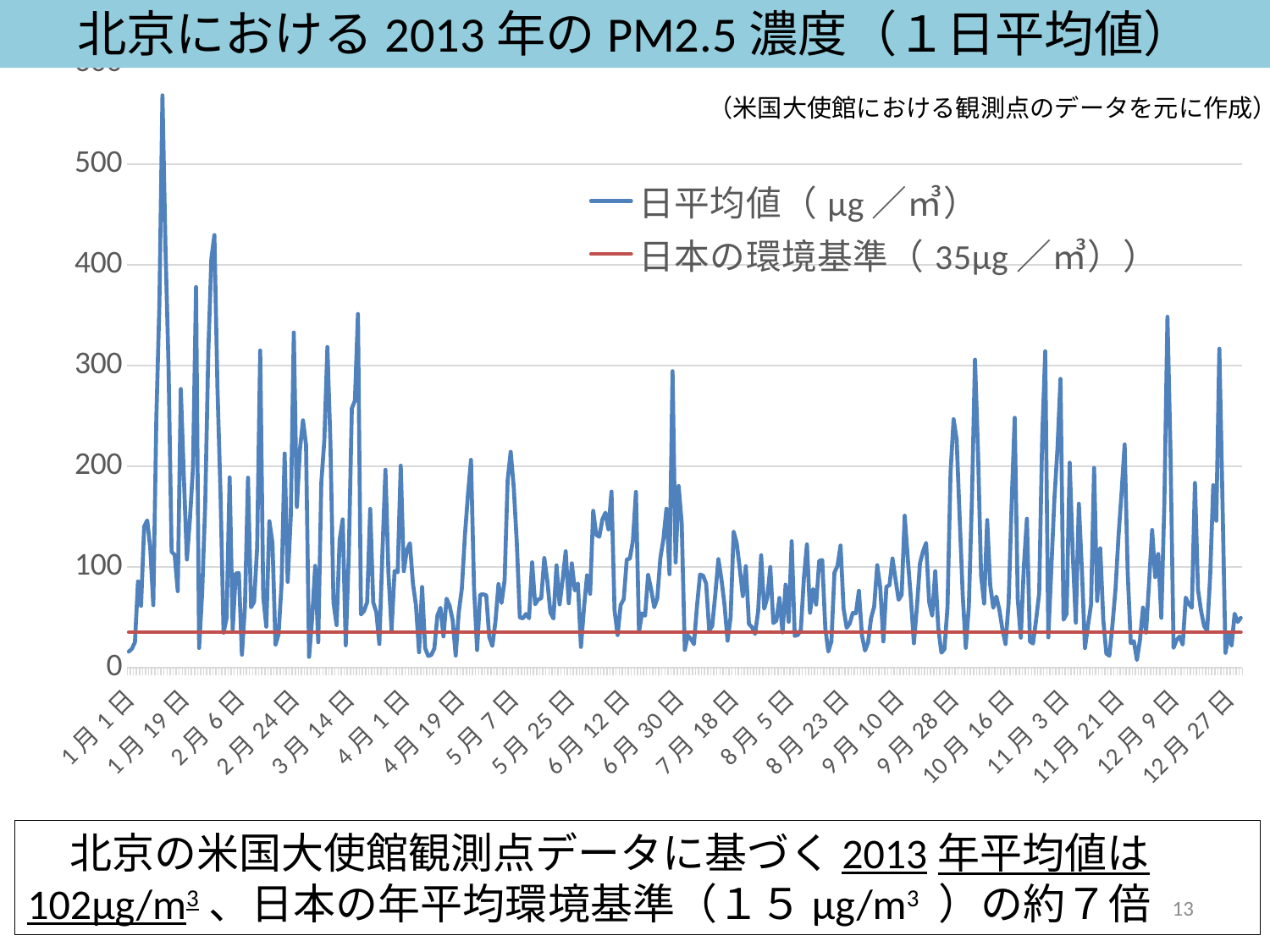

北京における2013年のPM2.5濃度（１日平均値）

### Chart

| Category | 日平均値（μg／㎥） | 日本の環境基準（35μg／㎥）） |
|---|---|---|
| 42005 | 15.8 | 35.0 |
| 42006 | 18.6 | 35.0 |
| 42007 | 25.1 | 35.0 |
| 42008 | 85.5 | 35.0 |
| 42009 | 61.2 | 35.0 |
| 42010 | 140.0 | 35.0 |
| 42011 | 146.2 | 35.0 |
| 42012 | 118.8 | 35.0 |
| 42013 | 61.9 | 35.0 |
| 42014 | 248.3 | 35.0 |
| 42015 | 361.3 | 35.0 |
| 42016 | 568.6 | 35.0 |
| 42017 | 416.3 | 35.0 |
| 42018 | 299.5 | 35.0 |
| 42019 | 115.0 | 35.0 |
| 42020 | 112.0 | 35.0 |
| 42021 | 75.8 | 35.0 |
| 42022 | 276.8 | 35.0 |
| 42023 | 189.4 | 35.0 |
| 42024 | 107.3 | 35.0 |
| 42025 | 147.8 | 35.0 |
| 42026 | 198.9 | 35.0 |
| 42027 | 378.1 | 35.0 |
| 42028 | 19.4 | 35.0 |
| 42029 | 74.0 | 35.0 |
| 42030 | 161.4 | 35.0 |
| 42031 | 313.0 | 35.0 |
| 42032 | 406.4 | 35.0 |
| 42033 | 429.8 | 35.0 |
| 42034 | 277.9 | 35.0 |
| 42035 | 173.5 | 35.0 |
| 42036 | 34.6 | 35.0 |
| 42037 | 49.1 | 35.0 |
| 42038 | 188.9 | 35.0 |
| 42039 | 37.5 | 35.0 |
| 42040 | 93.4 | 35.0 |
| 42041 | 93.8 | 35.0 |
| 42042 | 12.7 | 35.0 |
| 42043 | 60.3 | 35.0 |
| 42044 | 188.6 | 35.0 |
| 42045 | 59.8 | 35.0 |
| 42046 | 65.3 | 35.0 |
| 42047 | 119.1 | 35.0 |
| 42048 | 315.0 | 35.0 |
| 42049 | 70.3 | 35.0 |
| 42050 | 40.5 | 35.0 |
| 42051 | 145.4 | 35.0 |
| 42052 | 124.0 | 35.0 |
| 42053 | 22.4 | 35.0 |
| 42054 | 33.0 | 35.0 |
| 42055 | 83.4 | 35.0 |
| 42056 | 212.7 | 35.0 |
| 42057 | 85.1 | 35.0 |
| 42058 | 149.0 | 35.0 |
| 42059 | 332.9 | 35.0 |
| 42060 | 159.5 | 35.0 |
| 42061 | 216.4 | 35.0 |
| 42062 | 245.7 | 35.0 |
| 42063 | 221.1 | 35.0 |
| 42064 | 10.5 | 35.0 |
| 42065 | 48.8 | 35.0 |
| 42066 | 101.0 | 35.0 |
| 42067 | 25.1 | 35.0 |
| 42068 | 183.4 | 35.0 |
| 42069 | 226.0 | 35.0 |
| 42070 | 318.5 | 35.0 |
| 42071 | 222.2 | 35.0 |
| 42072 | 64.5 | 35.0 |
| 42073 | 42.1 | 35.0 |
| 42074 | 126.6 | 35.0 |
| 42075 | 147.2 | 35.0 |
| 42076 | 22.0 | 35.0 |
| 42077 | 112.8 | 35.0 |
| 42078 | 257.5 | 35.0 |
| 42079 | 265.2 | 35.0 |
| 42080 | 351.3 | 35.0 |
| 42081 | 52.7 | 35.0 |
| 42082 | 56.2 | 35.0 |
| 42083 | 64.9 | 35.0 |
| 42084 | 157.6 | 35.0 |
| 42085 | 64.5 | 35.0 |
| 42086 | 55.2 | 35.0 |
| 42087 | 23.3 | 35.0 |
| 42088 | 113.7 | 35.0 |
| 42089 | 196.5 | 35.0 |
| 42090 | 92.7 | 35.0 |
| 42091 | 37.1 | 35.0 |
| 42092 | 95.9 | 35.0 |
| 42093 | 94.6 | 35.0 |
| 42094 | 200.5 | 35.0 |
| 42095 | 95.7 | 35.0 |
| 42096 | 116.8 | 35.0 |
| 42097 | 123.5 | 35.0 |
| 42098 | 83.3 | 35.0 |
| 42099 | 61.5 | 35.0 |
| 42100 | 15.1 | 35.0 |
| 42101 | 80.0 | 35.0 |
| 42102 | 19.3 | 35.0 |
| 42103 | 11.4 | 35.0 |
| 42104 | 12.5 | 35.0 |
| 42105 | 18.9 | 35.0 |
| 42106 | 51.7 | 35.0 |
| 42107 | 59.3 | 35.0 |
| 42108 | 30.8 | 35.0 |
| 42109 | 68.4 | 35.0 |
| 42110 | 61.3 | 35.0 |
| 42111 | 47.1 | 35.0 |
| 42112 | 11.8 | 35.0 |
| 42113 | 54.6 | 35.0 |
| 42114 | 78.5 | 35.0 |
| 42115 | 130.9 | 35.0 |
| 42116 | 171.6 | 35.0 |
| 42117 | 206.3 | 35.0 |
| 42118 | 78.9 | 35.0 |
| 42119 | 17.3 | 35.0 |
| 42120 | 72.4 | 35.0 |
| 42121 | 72.7 | 35.0 |
| 42122 | 71.7 | 35.0 |
| 42123 | 30.0 | 35.0 |
| 42124 | 21.4 | 35.0 |
| 42125 | 45.7 | 35.0 |
| 42126 | 82.9 | 35.0 |
| 42127 | 64.1 | 35.0 |
| 42128 | 86.6 | 35.0 |
| 42129 | 186.3 | 35.0 |
| 42130 | 214.3 | 35.0 |
| 42131 | 179.0 | 35.0 |
| 42132 | 124.3 | 35.0 |
| 42133 | 49.7 | 35.0 |
| 42134 | 48.8 | 35.0 |
| 42135 | 53.2 | 35.0 |
| 42136 | 48.9 | 35.0 |
| 42137 | 104.5 | 35.0 |
| 42138 | 62.8 | 35.0 |
| 42139 | 67.5 | 35.0 |
| 42140 | 68.8 | 35.0 |
| 42141 | 108.8 | 35.0 |
| 42142 | 85.9 | 35.0 |
| 42143 | 54.5 | 35.0 |
| 42144 | 48.6 | 35.0 |
| 42145 | 101.5 | 35.0 |
| 42146 | 62.7 | 35.0 |
| 42147 | 87.1 | 35.0 |
| 42148 | 115.5 | 35.0 |
| 42149 | 63.8 | 35.0 |
| 42150 | 103.5 | 35.0 |
| 42151 | 76.5 | 35.0 |
| 42152 | 83.4 | 35.0 |
| 42153 | 20.4 | 35.0 |
| 42154 | 59.4 | 35.0 |
| 42155 | 91.6 | 35.0 |
| 42156 | 73.2 | 35.0 |
| 42157 | 155.7 | 35.0 |
| 42158 | 131.8 | 35.0 |
| 42159 | 129.9 | 35.0 |
| 42160 | 147.0 | 35.0 |
| 42161 | 153.8 | 35.0 |
| 42162 | 137.2 | 35.0 |
| 42163 | 174.8 | 35.0 |
| 42164 | 56.8 | 35.0 |
| 42165 | 32.2 | 35.0 |
| 42166 | 62.0 | 35.0 |
| 42167 | 68.0 | 35.0 |
| 42168 | 107.4 | 35.0 |
| 42169 | 108.2 | 35.0 |
| 42170 | 125.7 | 35.0 |
| 42171 | 174.5 | 35.0 |
| 42172 | 35.8 | 35.0 |
| 42173 | 53.7 | 35.0 |
| 42174 | 51.5 | 35.0 |
| 42175 | 92.0 | 35.0 |
| 42176 | 77.6 | 35.0 |
| 42177 | 59.8 | 35.0 |
| 42178 | 68.8 | 35.0 |
| 42179 | 108.8 | 35.0 |
| 42180 | 127.4 | 35.0 |
| 42181 | 157.8 | 35.0 |
| 42182 | 92.7 | 35.0 |
| 42183 | 294.5 | 35.0 |
| 42184 | 104.4 | 35.0 |
| 42185 | 180.4 | 35.0 |
| 42186 | 143.3 | 35.0 |
| 42187 | 17.5 | 35.0 |
| 42188 | 31.8 | 35.0 |
| 42189 | 28.3 | 35.0 |
| 42190 | 23.1 | 35.0 |
| 42191 | 61.0 | 35.0 |
| 42192 | 92.4 | 35.0 |
| 42193 | 91.3 | 35.0 |
| 42194 | 83.3 | 35.0 |
| 42195 | 36.8 | 35.0 |
| 42196 | 41.3 | 35.0 |
| 42197 | 72.7 | 35.0 |
| 42198 | 107.7 | 35.0 |
| 42199 | 87.5 | 35.0 |
| 42200 | 62.5 | 35.0 |
| 42201 | 26.6 | 35.0 |
| 42202 | 50.0 | 35.0 |
| 42203 | 135.0 | 35.0 |
| 42204 | 123.6 | 35.0 |
| 42205 | 98.6 | 35.0 |
| 42206 | 70.9 | 35.0 |
| 42207 | 100.6 | 35.0 |
| 42208 | 43.3 | 35.0 |
| 42209 | 40.0 | 35.0 |
| 42210 | 33.3 | 35.0 |
| 42211 | 55.3 | 35.0 |
| 42212 | 111.5 | 35.0 |
| 42213 | 58.4 | 35.0 |
| 42214 | 69.3 | 35.0 |
| 42215 | 99.8 | 35.0 |
| 42216 | 44.1 | 35.0 |
| 42217 | 46.6 | 35.0 |
| 42218 | 69.1 | 35.0 |
| 42219 | 34.8 | 35.0 |
| 42220 | 82.3 | 35.0 |
| 42221 | 45.4 | 35.0 |
| 42222 | 125.5 | 35.0 |
| 42223 | 31.4 | 35.0 |
| 42224 | 32.3 | 35.0 |
| 42225 | 37.3 | 35.0 |
| 42226 | 88.9 | 35.0 |
| 42227 | 122.3 | 35.0 |
| 42228 | 54.3 | 35.0 |
| 42229 | 78.0 | 35.0 |
| 42230 | 62.5 | 35.0 |
| 42231 | 106.0 | 35.0 |
| 42232 | 106.7 | 35.0 |
| 42233 | 38.9 | 35.0 |
| 42234 | 15.8 | 35.0 |
| 42235 | 25.8 | 35.0 |
| 42236 | 94.3 | 35.0 |
| 42237 | 101.0 | 35.0 |
| 42238 | 121.2 | 35.0 |
| 42239 | 58.3 | 35.0 |
| 42240 | 39.4 | 35.0 |
| 42241 | 43.8 | 35.0 |
| 42242 | 54.2 | 35.0 |
| 42243 | 53.7 | 35.0 |
| 42244 | 76.2 | 35.0 |
| 42245 | 32.0 | 35.0 |
| 42246 | 16.8 | 35.0 |
| 42247 | 24.6 | 35.0 |
| 42248 | 49.1 | 35.0 |
| 42249 | 60.3 | 35.0 |
| 42250 | 101.7 | 35.0 |
| 42251 | 78.9 | 35.0 |
| 42252 | 25.9 | 35.0 |
| 42253 | 80.3 | 35.0 |
| 42254 | 81.7 | 35.0 |
| 42255 | 108.4 | 35.0 |
| 42256 | 87.6 | 35.0 |
| 42257 | 67.2 | 35.0 |
| 42258 | 72.2 | 35.0 |
| 42259 | 150.8 | 35.0 |
| 42260 | 108.2 | 35.0 |
| 42261 | 69.0 | 35.0 |
| 42262 | 24.0 | 35.0 |
| 42263 | 60.5 | 35.0 |
| 42264 | 103.7 | 35.0 |
| 42265 | 115.5 | 35.0 |
| 42266 | 123.8 | 35.0 |
| 42267 | 65.1 | 35.0 |
| 42268 | 51.4 | 35.0 |
| 42269 | 95.7 | 35.0 |
| 42270 | 38.8 | 35.0 |
| 42271 | 14.7 | 35.0 |
| 42272 | 18.1 | 35.0 |
| 42273 | 60.0 | 35.0 |
| 42274 | 193.7 | 35.0 |
| 42275 | 246.8 | 35.0 |
| 42276 | 226.6 | 35.0 |
| 42277 | 147.8 | 35.0 |
| 42278 | 71.5 | 35.0 |
| 42279 | 19.5 | 35.0 |
| 42280 | 61.0 | 35.0 |
| 42281 | 168.2 | 35.0 |
| 42282 | 306.0 | 35.0 |
| 42283 | 213.4 | 35.0 |
| 42284 | 91.3 | 35.0 |
| 42285 | 63.5 | 35.0 |
| 42286 | 146.5 | 35.0 |
| 42287 | 81.6 | 35.0 |
| 42288 | 59.3 | 35.0 |
| 42289 | 70.5 | 35.0 |
| 42290 | 57.3 | 35.0 |
| 42291 | 37.8 | 35.0 |
| 42292 | 23.3 | 35.0 |
| 42293 | 64.0 | 35.0 |
| 42294 | 162.8 | 35.0 |
| 42295 | 248.2 | 35.0 |
| 42296 | 68.0 | 35.0 |
| 42297 | 29.6 | 35.0 |
| 42298 | 100.2 | 35.0 |
| 42299 | 147.8 | 35.0 |
| 42300 | 25.8 | 35.0 |
| 42301 | 23.8 | 35.0 |
| 42302 | 47.3 | 35.0 |
| 42303 | 73.4 | 35.0 |
| 42304 | 228.5 | 35.0 |
| 42305 | 314.3 | 35.0 |
| 42306 | 29.9 | 35.0 |
| 42307 | 98.8 | 35.0 |
| 42308 | 167.4 | 35.0 |
| 42309 | 217.0 | 35.0 |
| 42310 | 286.8 | 35.0 |
| 42311 | 47.5 | 35.0 |
| 42312 | 53.3 | 35.0 |
| 42313 | 203.5 | 35.0 |
| 42314 | 113.7 | 35.0 |
| 42315 | 44.5 | 35.0 |
| 42316 | 162.7 | 35.0 |
| 42317 | 96.9 | 35.0 |
| 42318 | 19.3 | 35.0 |
| 42319 | 41.6 | 35.0 |
| 42320 | 62.5 | 35.0 |
| 42321 | 198.3 | 35.0 |
| 42322 | 66.0 | 35.0 |
| 42323 | 118.4 | 35.0 |
| 42324 | 47.3 | 35.0 |
| 42325 | 13.8 | 35.0 |
| 42326 | 11.7 | 35.0 |
| 42327 | 42.2 | 35.0 |
| 42328 | 77.6 | 35.0 |
| 42329 | 131.0 | 35.0 |
| 42330 | 174.2 | 35.0 |
| 42331 | 221.7 | 35.0 |
| 42332 | 94.0 | 35.0 |
| 42333 | 24.1 | 35.0 |
| 42334 | 26.2 | 35.0 |
| 42335 | 7.4 | 35.0 |
| 42336 | 27.2 | 35.0 |
| 42337 | 59.5 | 35.0 |
| 42338 | 34.7 | 35.0 |
| 42339 | 84.7 | 35.0 |
| 42340 | 136.6 | 35.0 |
| 42341 | 89.8 | 35.0 |
| 42342 | 112.8 | 35.0 |
| 42343 | 49.3 | 35.0 |
| 42344 | 164.9 | 35.0 |
| 42345 | 348.5 | 35.0 |
| 42346 | 214.4 | 35.0 |
| 42347 | 19.5 | 35.0 |
| 42348 | 27.3 | 35.0 |
| 42349 | 30.8 | 35.0 |
| 42350 | 22.7 | 35.0 |
| 42351 | 69.5 | 35.0 |
| 42352 | 62.9 | 35.0 |
| 42353 | 59.4 | 35.0 |
| 42354 | 183.4 | 35.0 |
| 42355 | 77.5 | 35.0 |
| 42356 | 56.3 | 35.0 |
| 42357 | 41.3 | 35.0 |
| 42358 | 36.5 | 35.0 |
| 42359 | 91.3 | 35.0 |
| 42360 | 181.2 | 35.0 |
| 42361 | 145.8 | 35.0 |
| 42362 | 316.8 | 35.0 |
| 42363 | 170.1 | 35.0 |
| 42364 | 14.6 | 35.0 |
| 42365 | 32.6 | 35.0 |
| 42366 | 21.8 | 35.0 |
| 42367 | 53.4 | 35.0 |
| 42368 | 45.2 | 35.0 |
| 42369 | 49.3 | 35.0 |
（米国大使館における観測点のデータを元に作成）
　北京の米国大使館観測点データに基づく2013年平均値は102μg/m3、日本の年平均環境基準（１５μg/m3 ）の約７倍
13